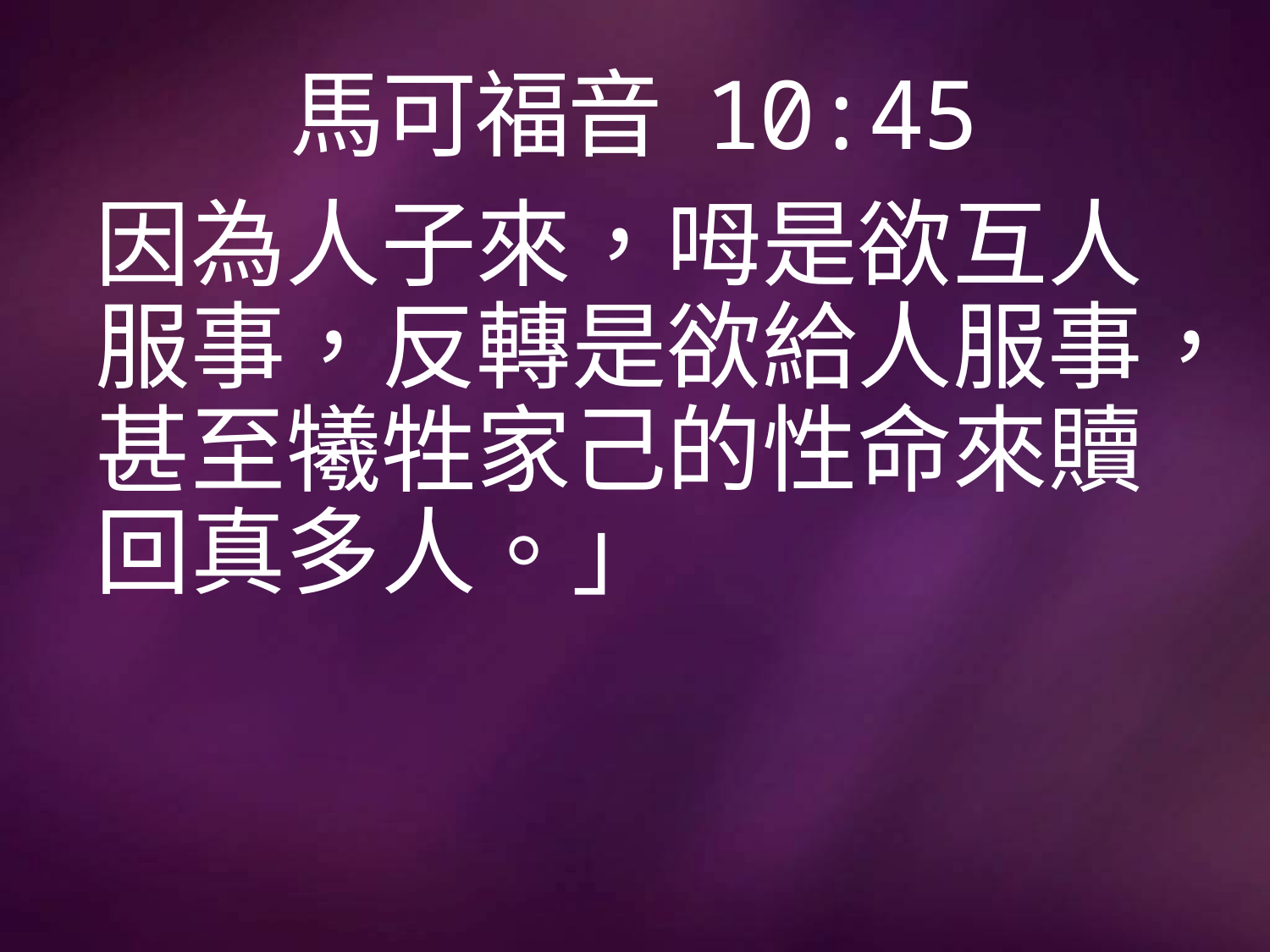

# 馬可福音 10:45
因為人子來，呣是欲互人服事，反轉是欲給人服事，甚至犧牲家己的性命來贖回真多人。」